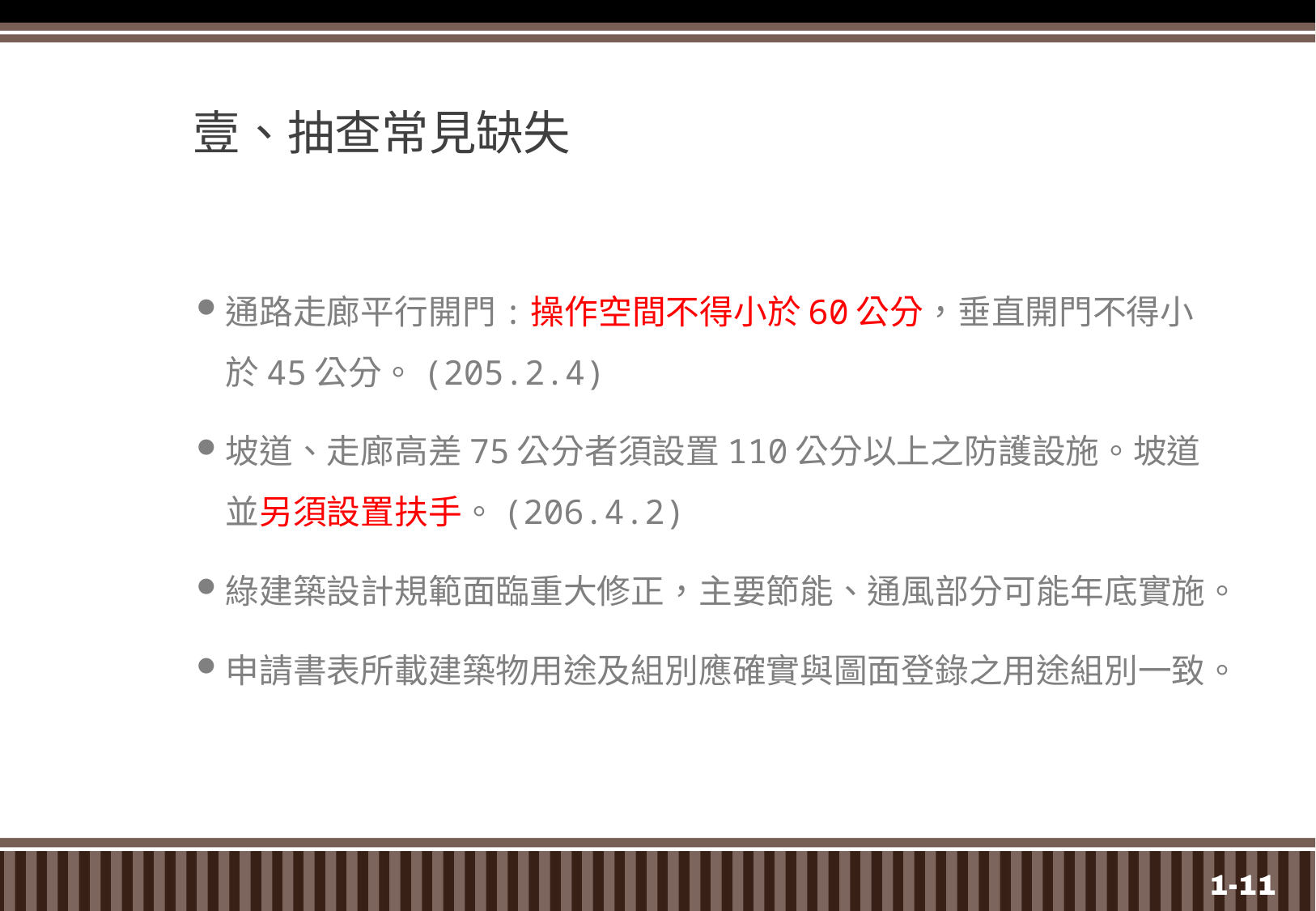

# 壹、抽查常見缺失
通路走廊平行開門:操作空間不得小於60公分，垂直開門不得小於45公分。(205.2.4)
坡道、走廊高差75公分者須設置110公分以上之防護設施。坡道並另須設置扶手。(206.4.2)
綠建築設計規範面臨重大修正，主要節能、通風部分可能年底實施。
申請書表所載建築物用途及組別應確實與圖面登錄之用途組別一致。

1-11